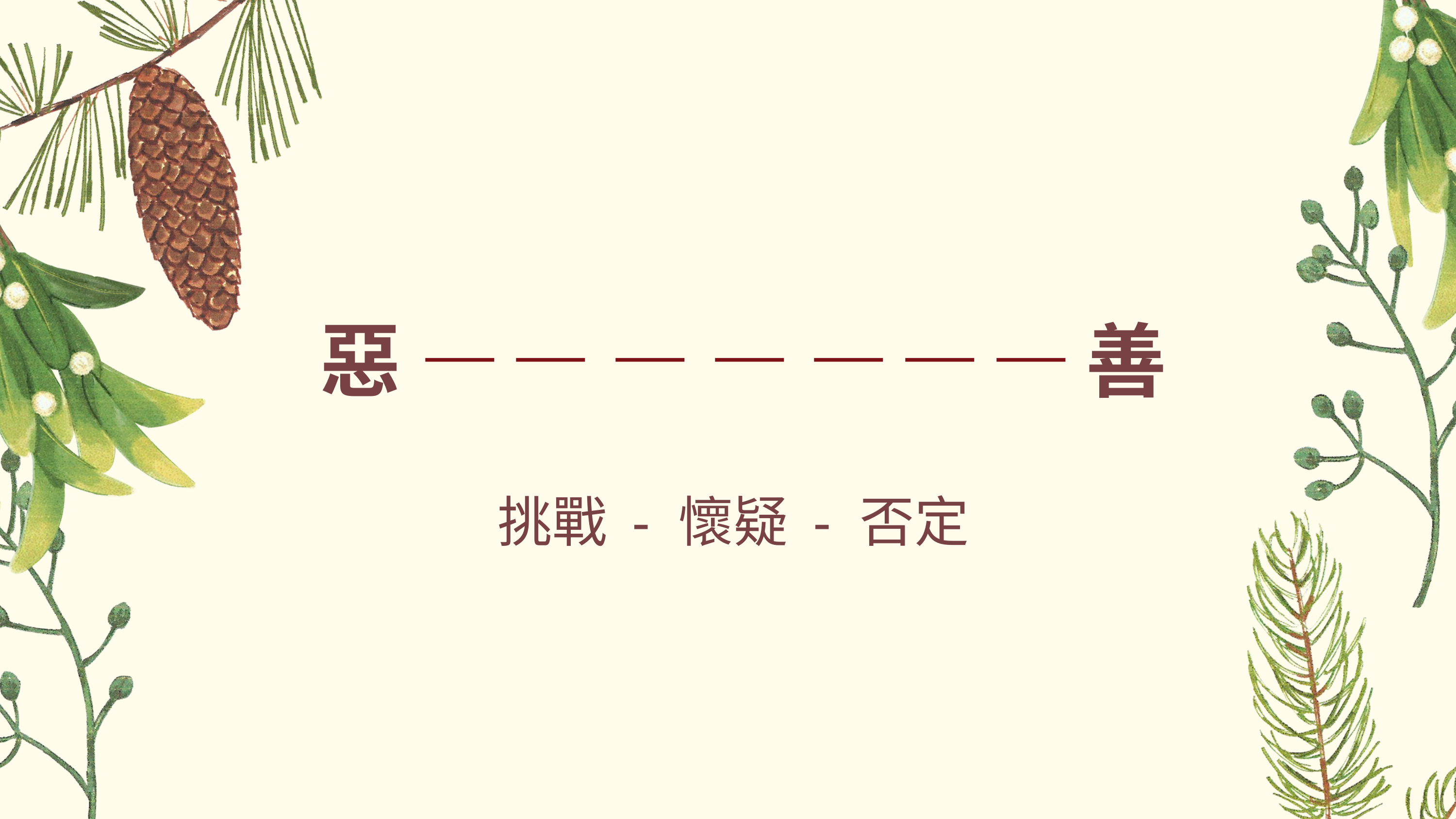

惡 — — — — — — — 善

挑戰 - 懷疑 - 否定